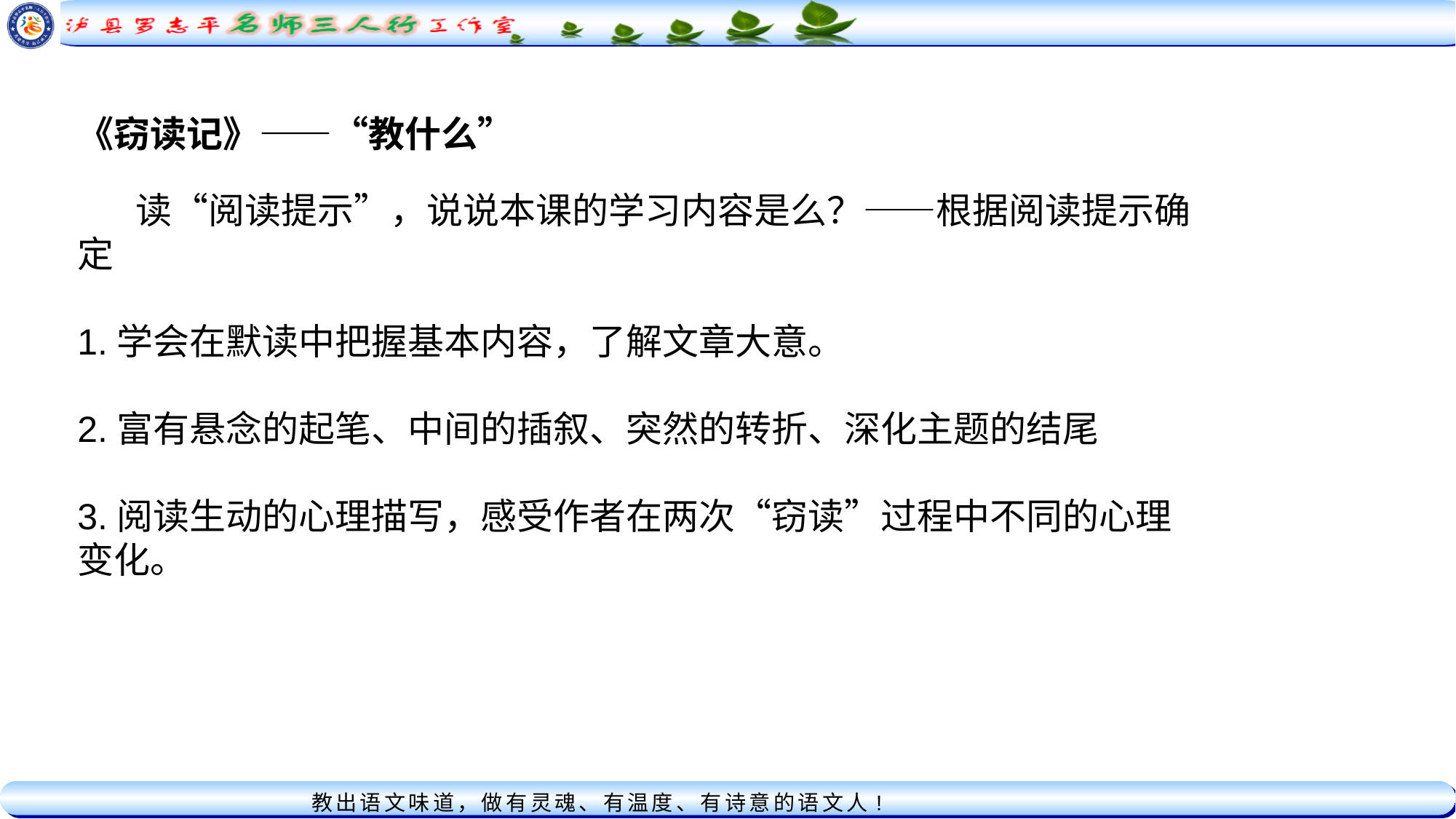

《窃读记》——“教什么”

      读“阅读提示”，说说本课的学习内容是么？——根据阅读提示确定

1.学会在默读中把握基本内容，了解文章大意。

2.富有悬念的起笔、中间的插叙、突然的转折、深化主题的结尾

3.阅读生动的心理描写，感受作者在两次“窃读”过程中不同的心理变化。